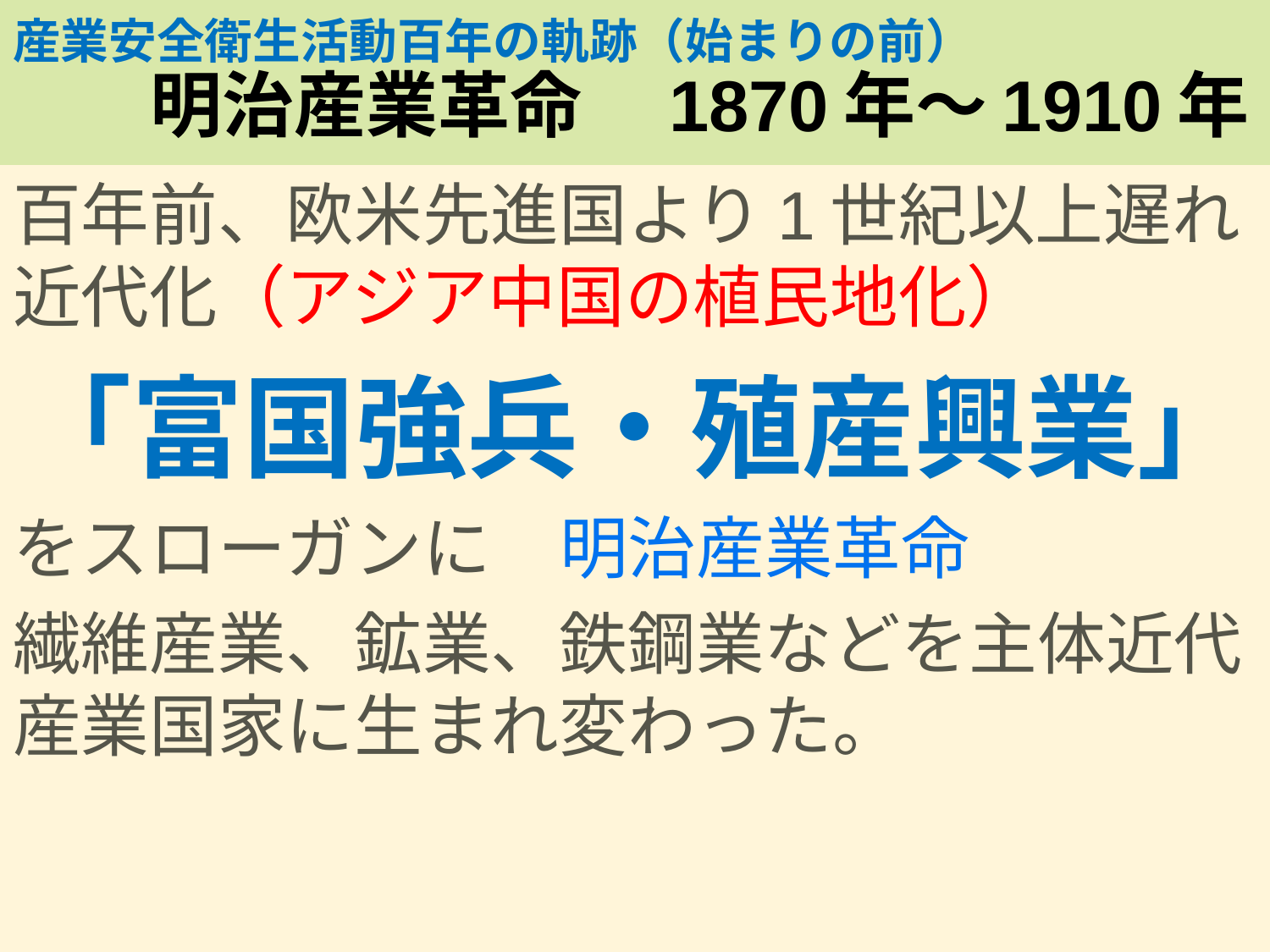

# 産業安全衛生活動百年の軌跡（始まりの前）　 　　明治産業革命　1870年～1910年
百年前、欧米先進国より1世紀以上遅れ近代化（アジア中国の植民地化）
「富国強兵・殖産興業」
をスローガンに　明治産業革命
繊維産業、鉱業、鉄鋼業などを主体近代産業国家に生まれ変わった。